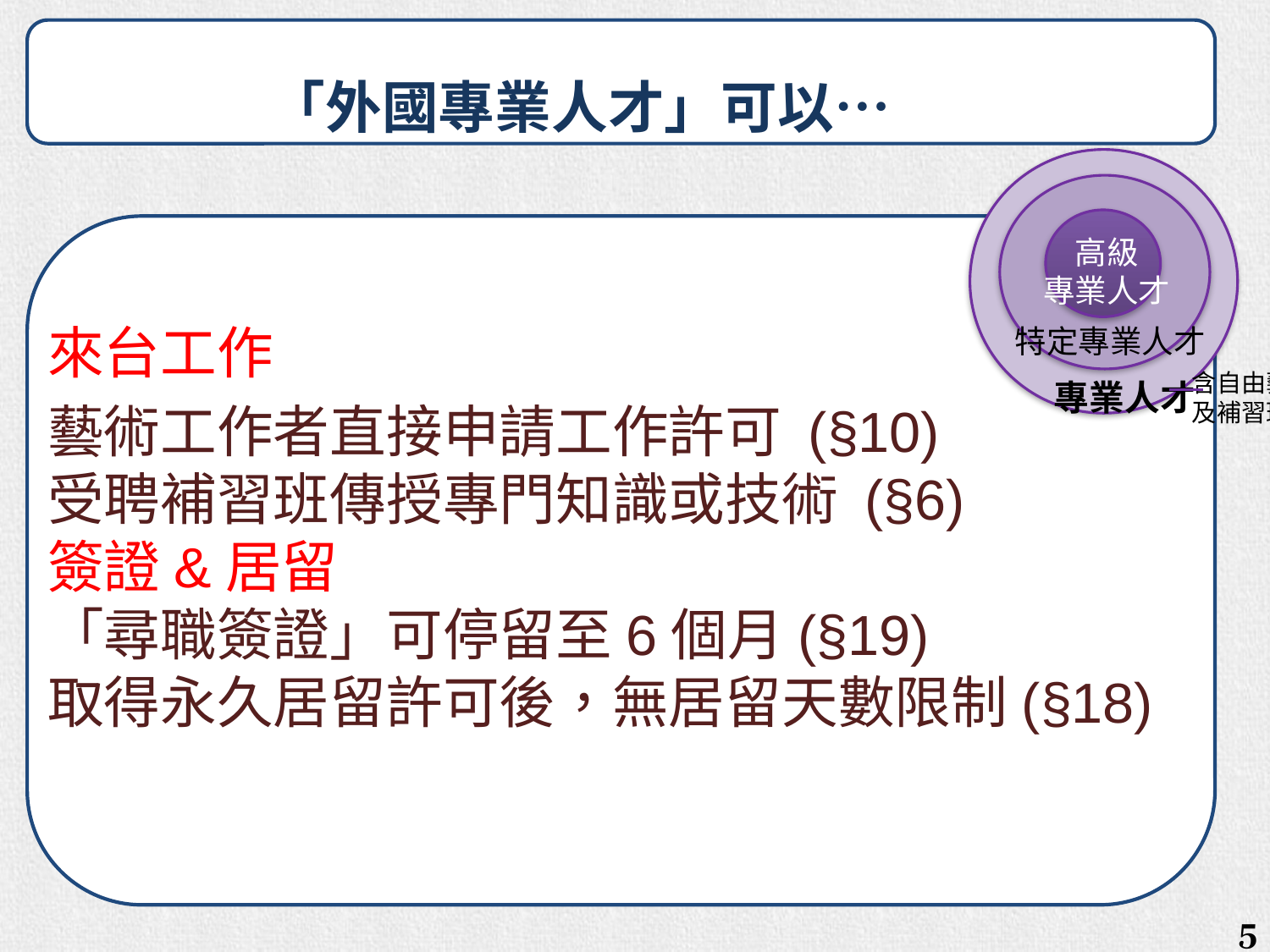

「外國專業人才」可以…

高級
專業人才
特定專業人才
含自由藝術工作者
及補習班技藝教師
專業人才

來台工作
藝術工作者直接申請工作許可 (§10)
受聘補習班傳授專門知識或技術 (§6)
簽證&居留
「尋職簽證」可停留至6個月(§19)
取得永久居留許可後，無居留天數限制(§18)

5